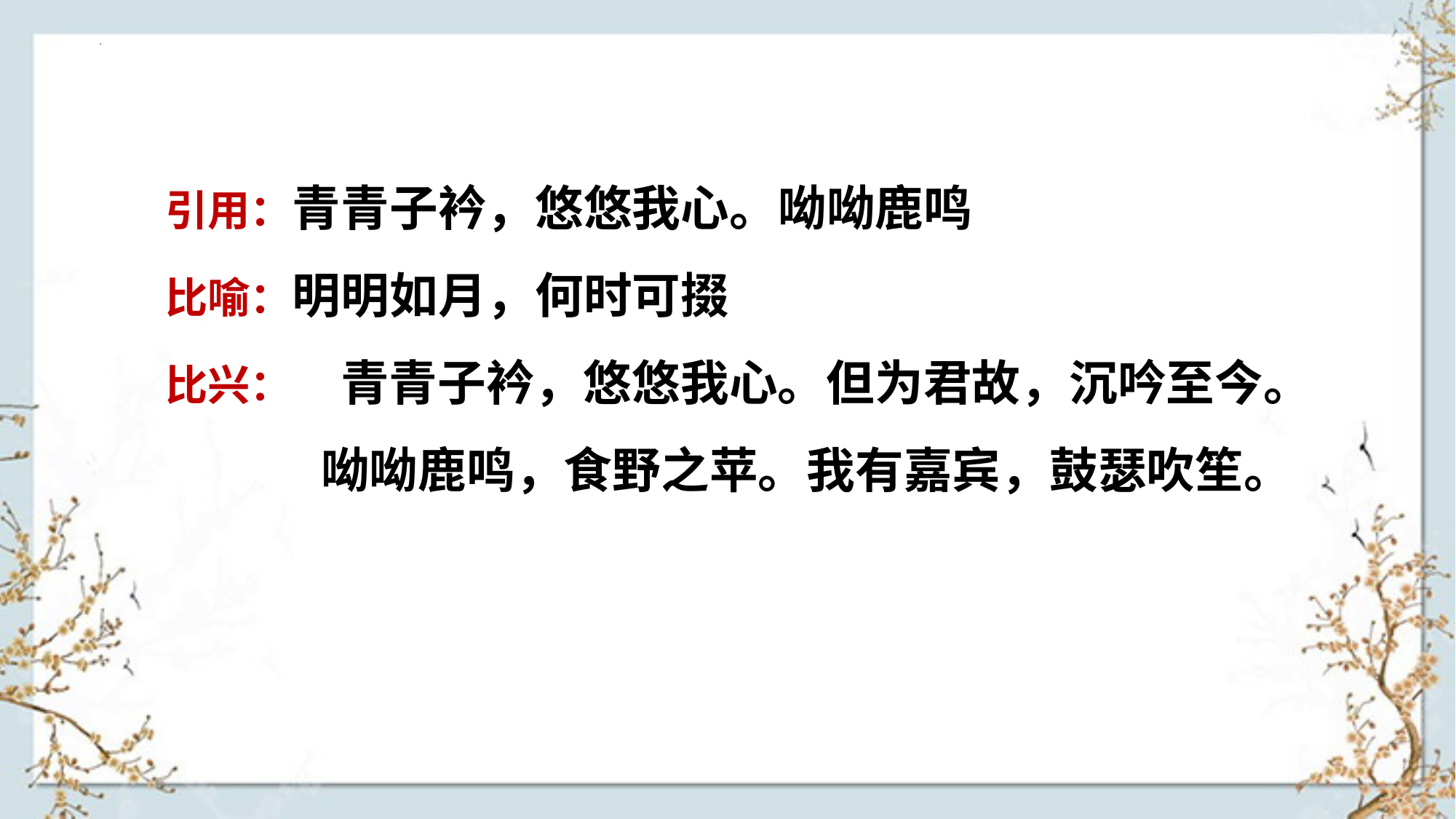

引用：青青子衿，悠悠我心。呦呦鹿鸣
比喻：明明如月，何时可掇
比兴：     青青子衿，悠悠我心。但为君故，沉吟至今。
             呦呦鹿鸣，食野之苹。我有嘉宾，鼓瑟吹笙。